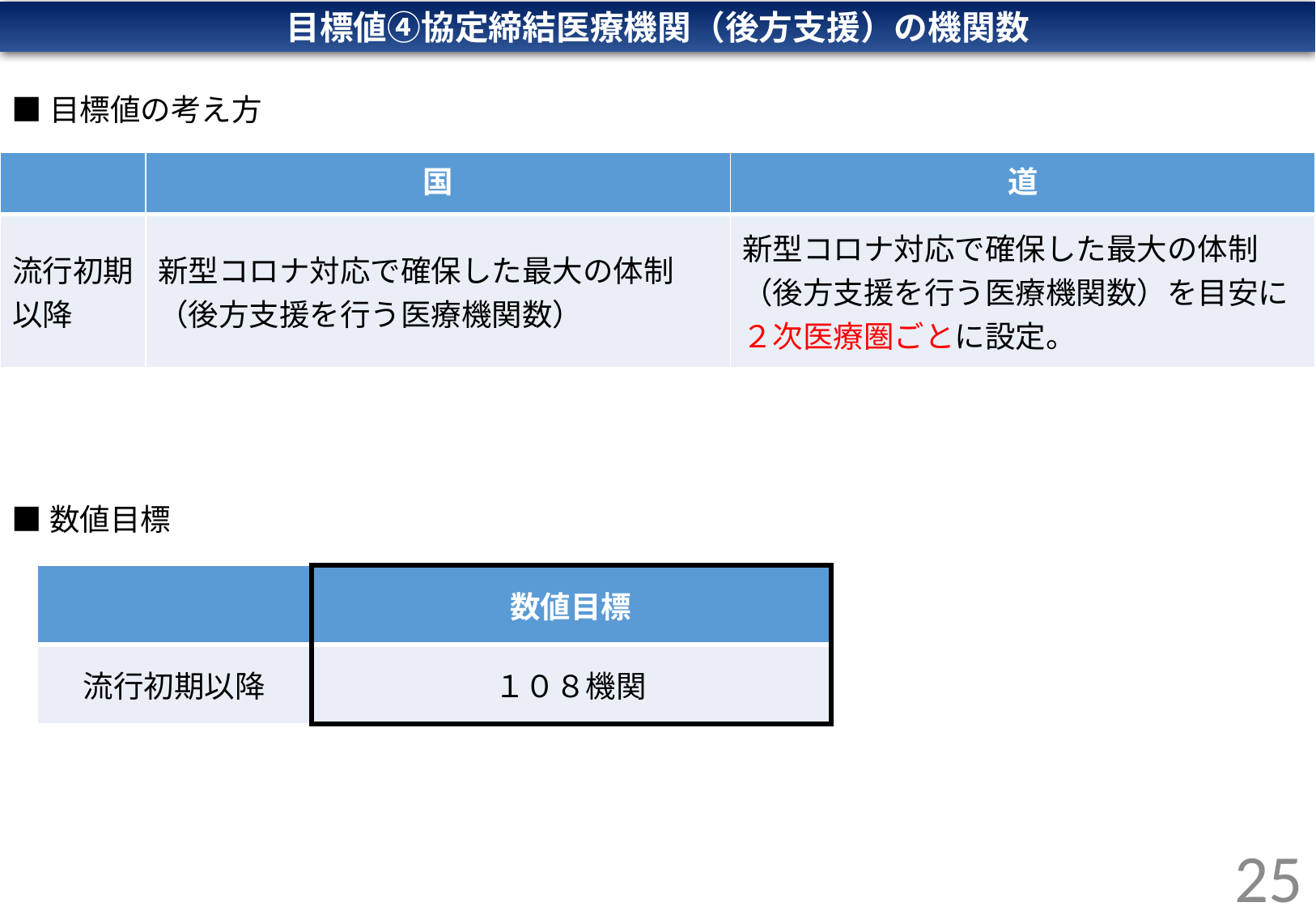

目標値④協定締結医療機関（後方支援）の機関数
■目標値の考え方
|  | 国 | 道 |
| --- | --- | --- |
| 流行初期以降 | 新型コロナ対応で確保した最大の体制 （後方支援を行う医療機関数） | 新型コロナ対応で確保した最大の体制（後方支援を行う医療機関数）を目安に２次医療圏ごとに設定。 |
■数値目標
|  | 数値目標 |
| --- | --- |
| 流行初期以降 | １０８機関 |

25